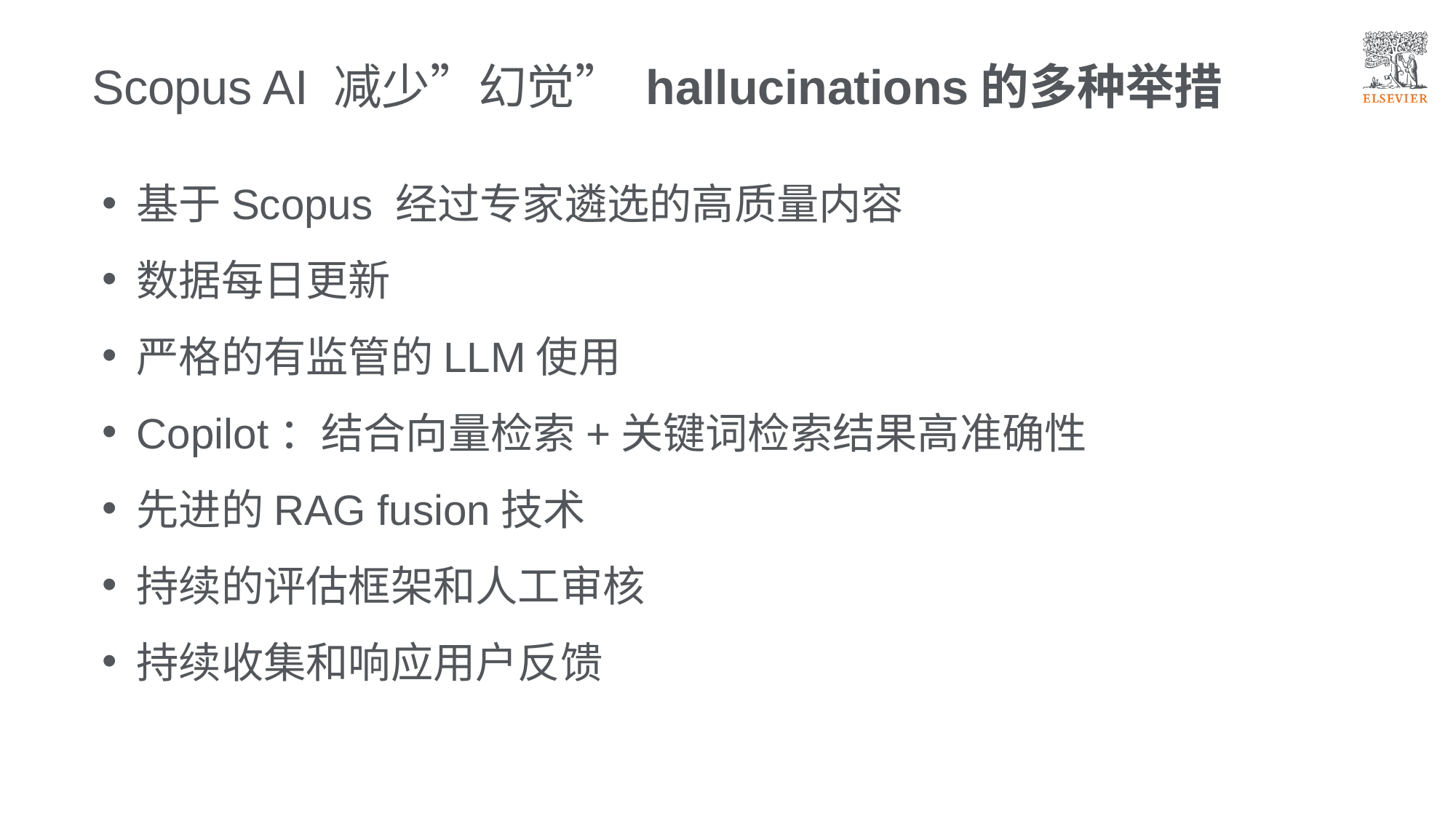

# Scopus AI 减少”幻觉” hallucinations的多种举措
基于Scopus 经过专家遴选的高质量内容
数据每日更新
严格的有监管的LLM使用
Copilot：结合向量检索+关键词检索结果高准确性
先进的RAG fusion技术
持续的评估框架和人工审核
持续收集和响应用户反馈